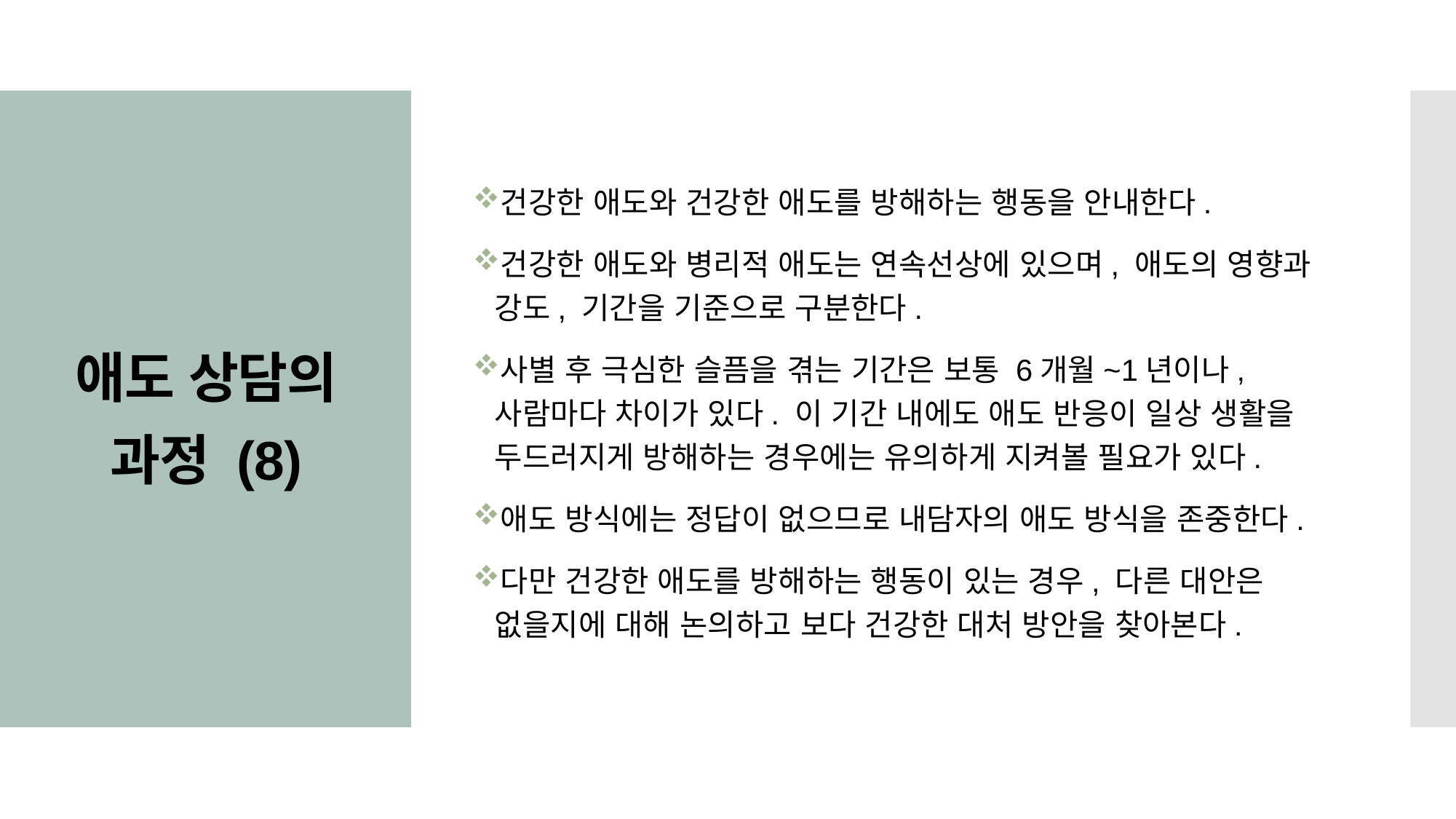

건강한 애도와 건강한 애도를 방해하는 행동을 안내한다.
건강한 애도와 병리적 애도는 연속선상에 있으며, 애도의 영향과 강도, 기간을 기준으로 구분한다.
사별 후 극심한 슬픔을 겪는 기간은 보통 6개월~1년이나, 사람마다 차이가 있다. 이 기간 내에도 애도 반응이 일상 생활을 두드러지게 방해하는 경우에는 유의하게 지켜볼 필요가 있다.
애도 방식에는 정답이 없으므로 내담자의 애도 방식을 존중한다.
다만 건강한 애도를 방해하는 행동이 있는 경우, 다른 대안은 없을지에 대해 논의하고 보다 건강한 대처 방안을 찾아본다.
# 애도 상담의 과정 (8)